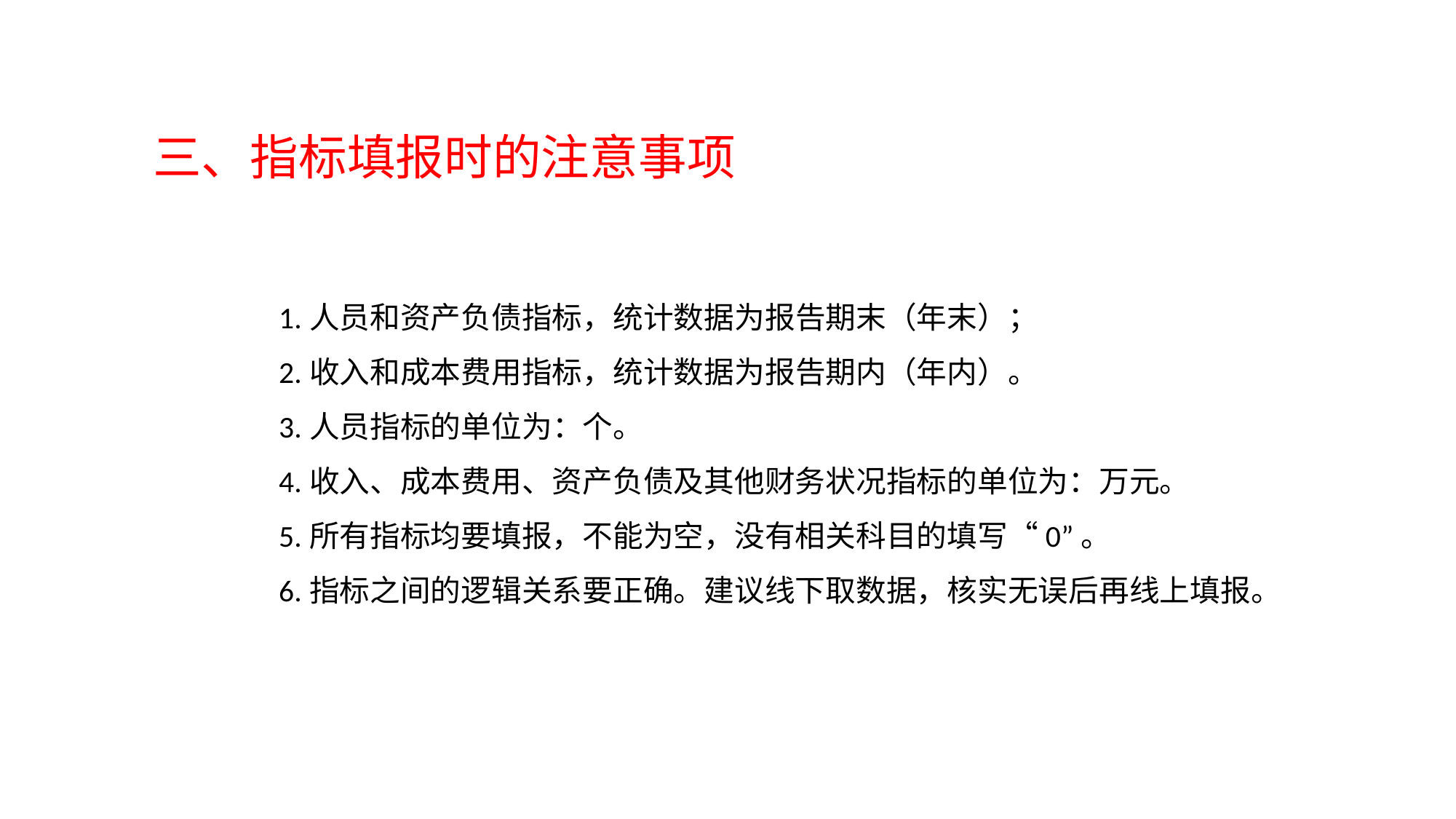

三、指标填报时的注意事项
1.人员和资产负债指标，统计数据为报告期末（年末）；
2.收入和成本费用指标，统计数据为报告期内（年内）。
3.人员指标的单位为：个。
4.收入、成本费用、资产负债及其他财务状况指标的单位为：万元。
5.所有指标均要填报，不能为空，没有相关科目的填写“0”。
6.指标之间的逻辑关系要正确。建议线下取数据，核实无误后再线上填报。